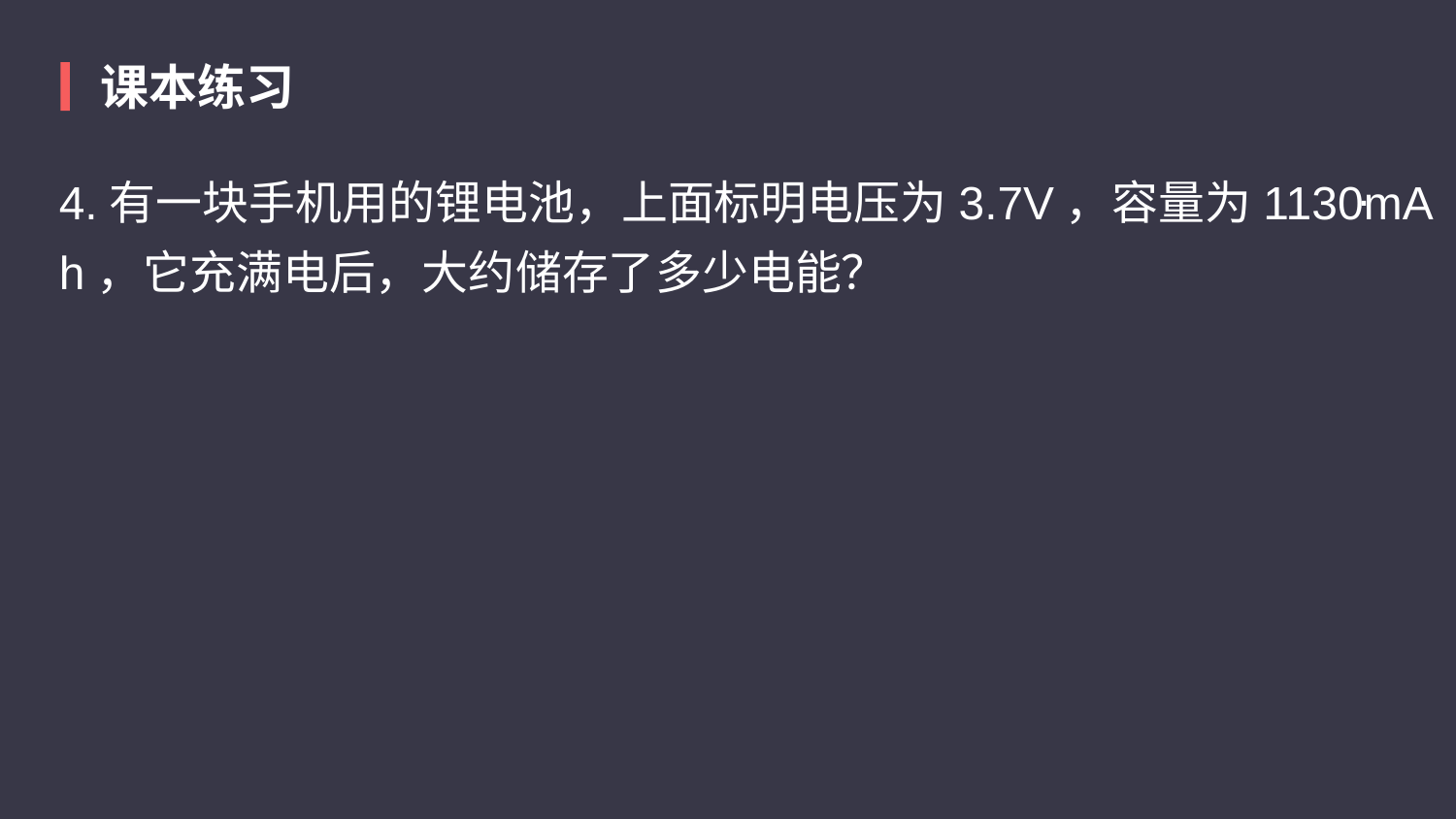

课本练习

.
4.有一块手机用的锂电池，上面标明电压为3.7V，容量为1130mA h，它充满电后，大约储存了多少电能？